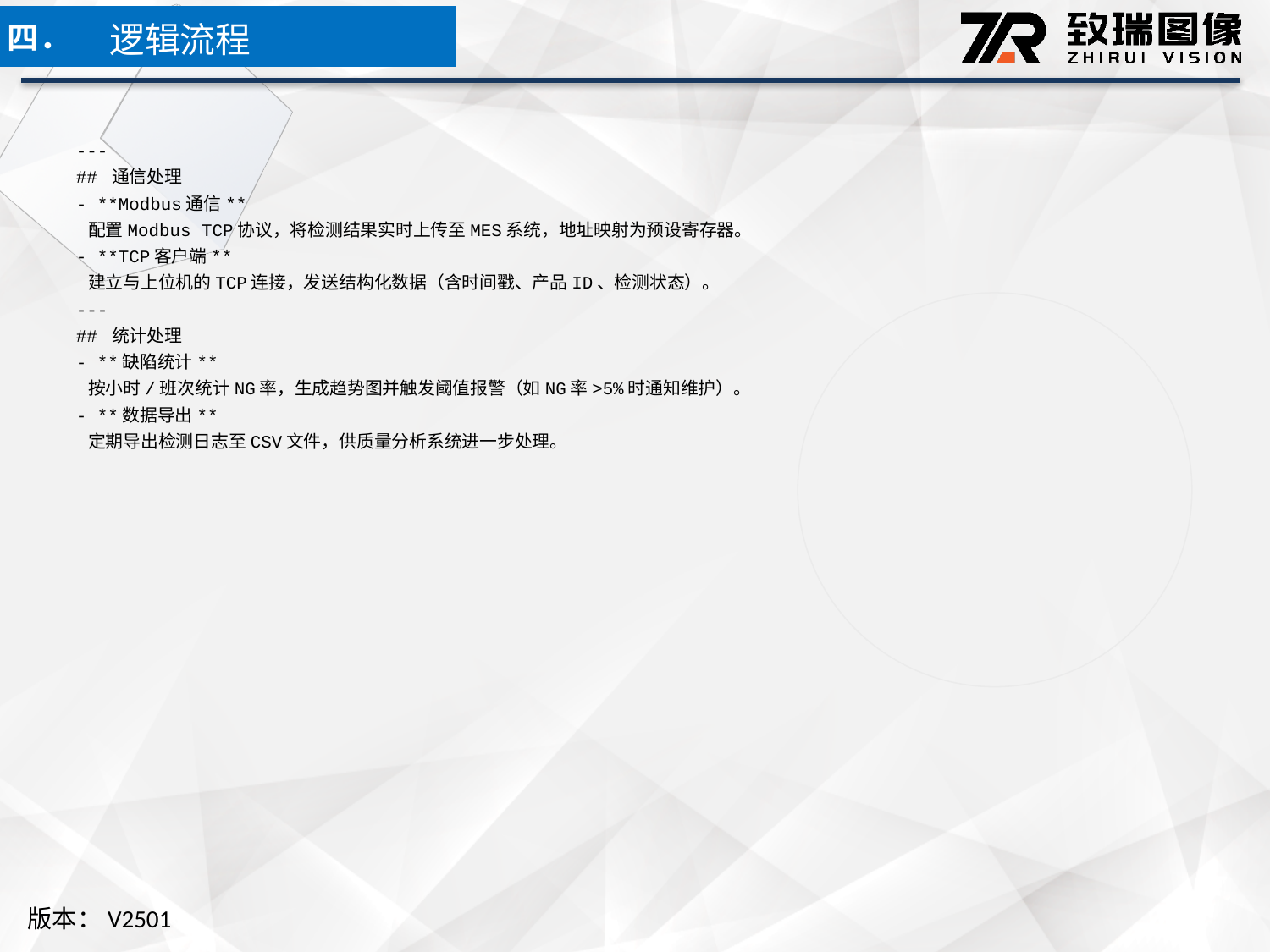

逻辑流程
四．

---
## 通信处理
- **Modbus通信**
  配置Modbus TCP协议，将检测结果实时上传至MES系统，地址映射为预设寄存器。
- **TCP客户端**
  建立与上位机的TCP连接，发送结构化数据（含时间戳、产品ID、检测状态）。
---
## 统计处理
- **缺陷统计**
  按小时/班次统计NG率，生成趋势图并触发阈值报警（如NG率>5%时通知维护）。
- **数据导出**
  定期导出检测日志至CSV文件，供质量分析系统进一步处理。